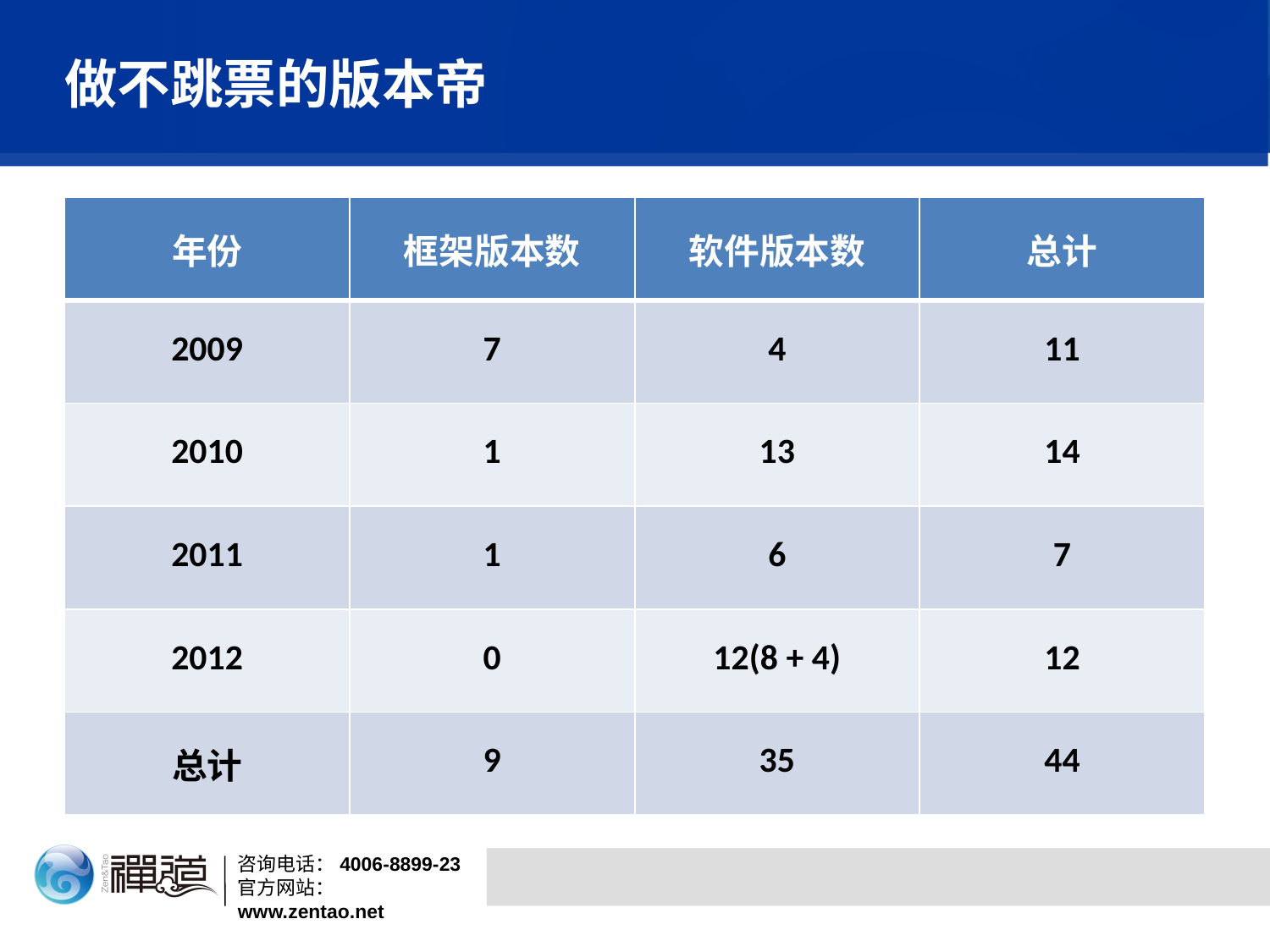

# 做不跳票的版本帝

| 年份 | 框架版本数 | 软件版本数 | 总计 |
| --- | --- | --- | --- |
| 2009 | 7 | 4 | 11 |
| 2010 | 1 | 13 | 14 |
| 2011 | 1 | 6 | 7 |
| 2012 | 0 | 12(8 + 4) | 12 |
| 总计 | 9 | 35 | 44 |
咨询电话：4006-8899-23
官方网站：www.zentao.net